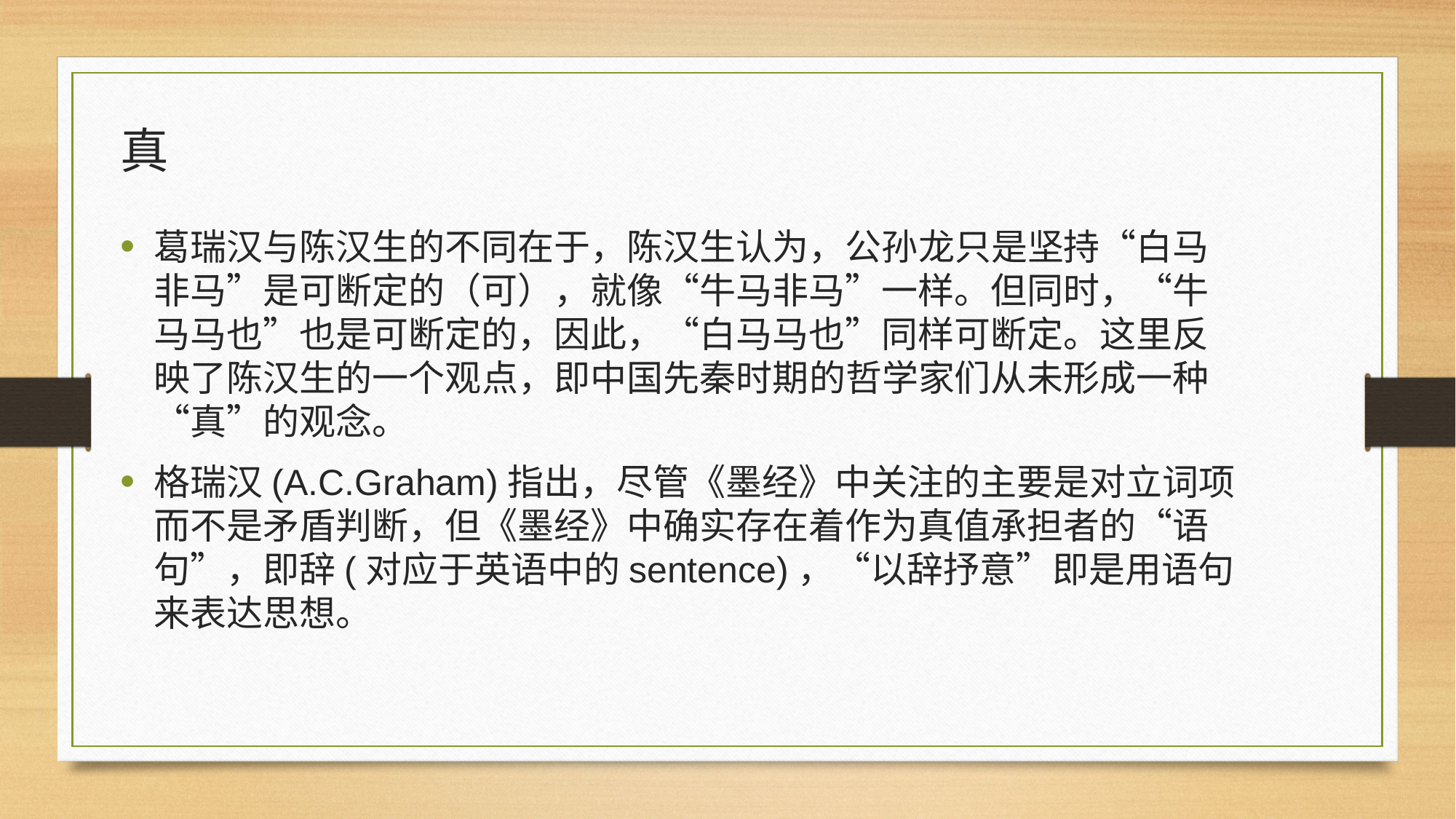

真
葛瑞汉与陈汉生的不同在于，陈汉生认为，公孙龙只是坚持“白马非马”是可断定的（可），就像“牛马非马”一样。但同时，“牛马马也”也是可断定的，因此，“白马马也”同样可断定。这里反映了陈汉生的一个观点，即中国先秦时期的哲学家们从未形成一种“真”的观念。
格瑞汉(A.C.Graham)指出，尽管《墨经》中关注的主要是对立词项而不是矛盾判断，但《墨经》中确实存在着作为真值承担者的“语句”，即辞(对应于英语中的sentence)，“以辞抒意”即是用语句来表达思想。